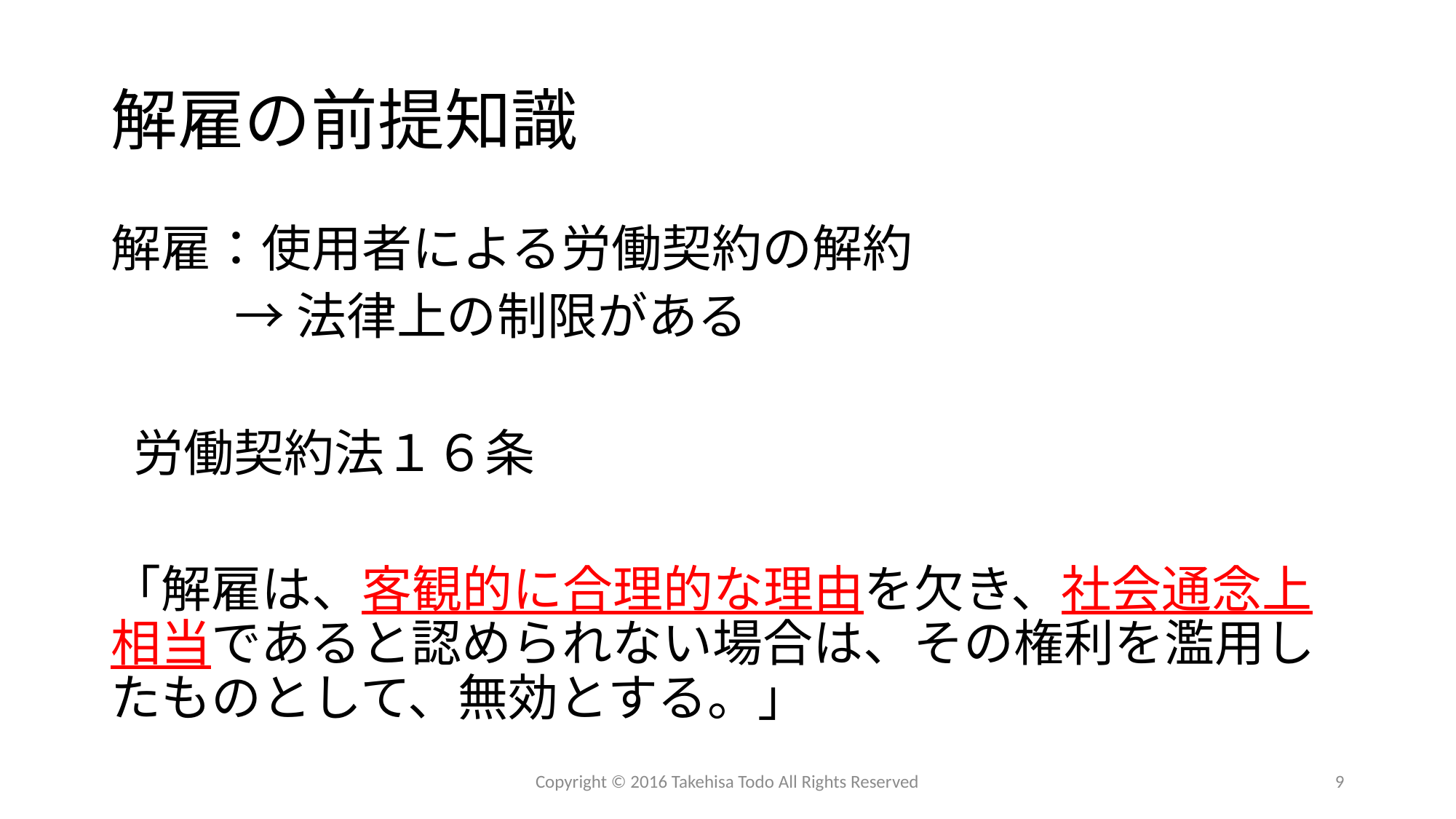

# 解雇の前提知識
解雇：使用者による労働契約の解約
           →法律上の制限がある

 労働契約法１６条

「解雇は、客観的に合理的な理由を欠き、社会通念上相当であると認められない場合は、その権利を濫用したものとして、無効とする。」

Copyright © 2016 Takehisa Todo All Rights Reserved
9